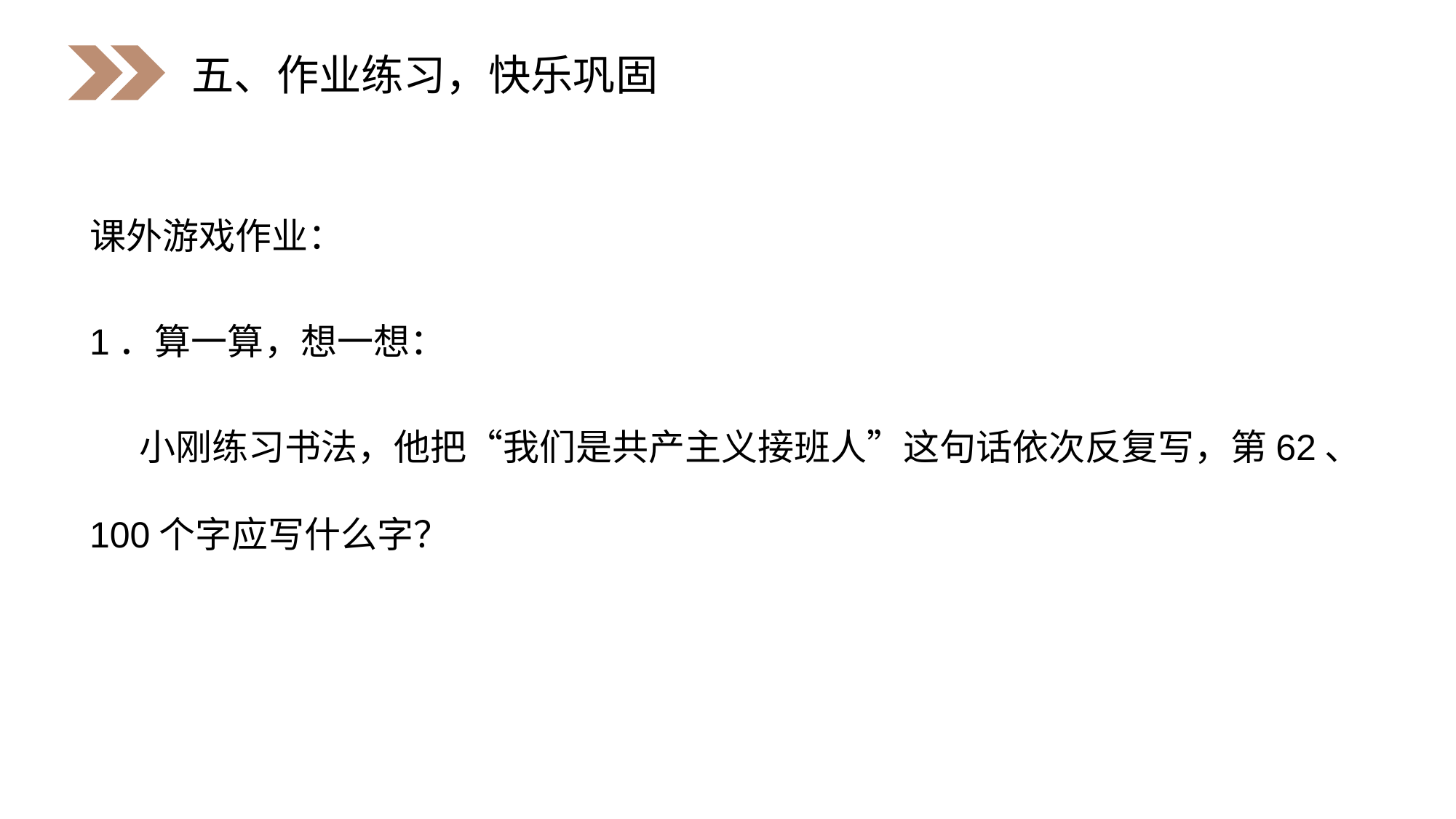

五、作业练习，快乐巩固
课外游戏作业：
1．算一算，想一想：
     小刚练习书法，他把“我们是共产主义接班人”这句话依次反复写，第62、100个字应写什么字？